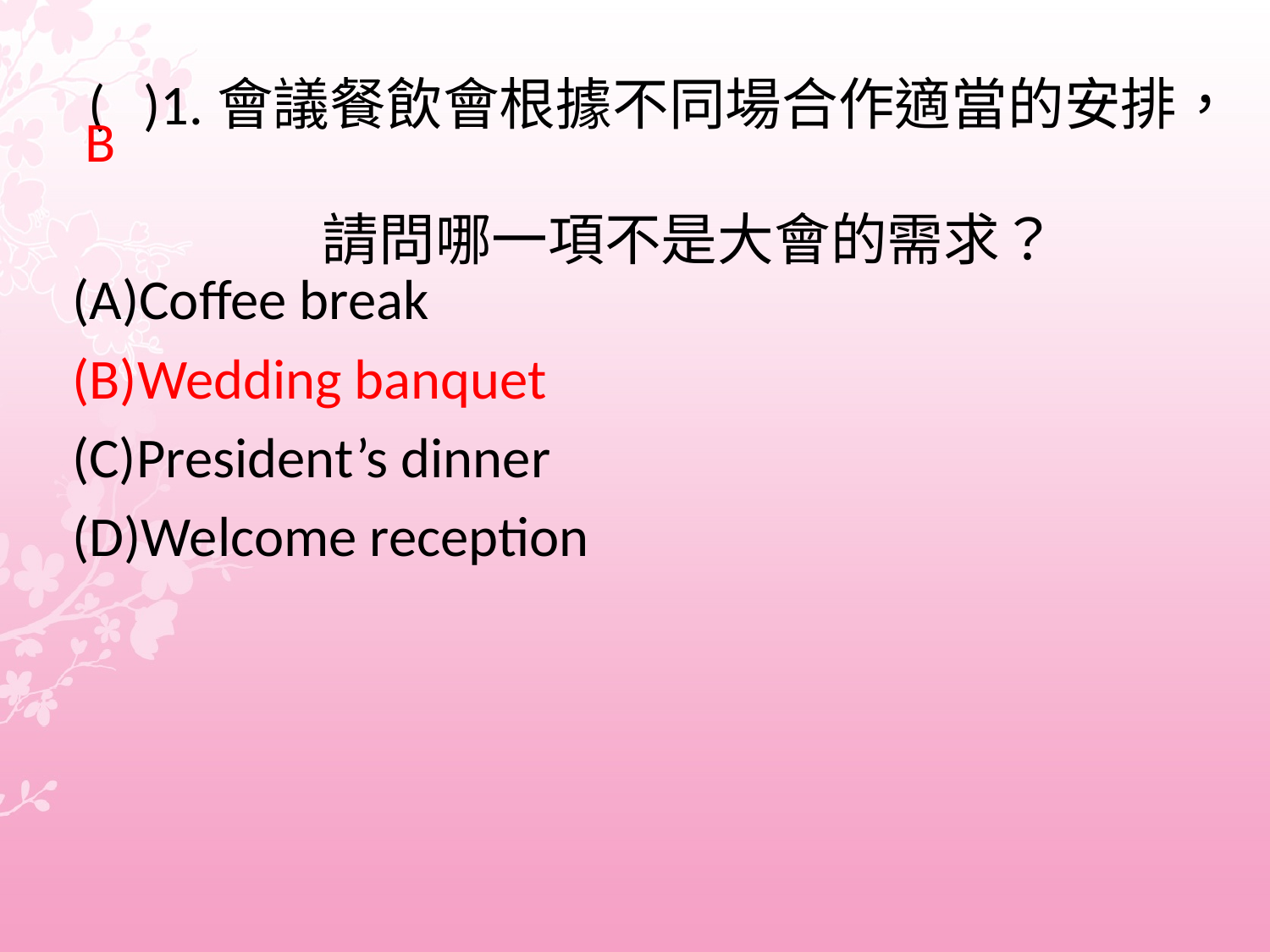

# (   )1.會議餐飲會根據不同場合作適當的安排， 請問哪一項不是大會的需求？
 B

(A)Coffee break
(B)Wedding banquet
(C)President’s dinner
(D)Welcome reception